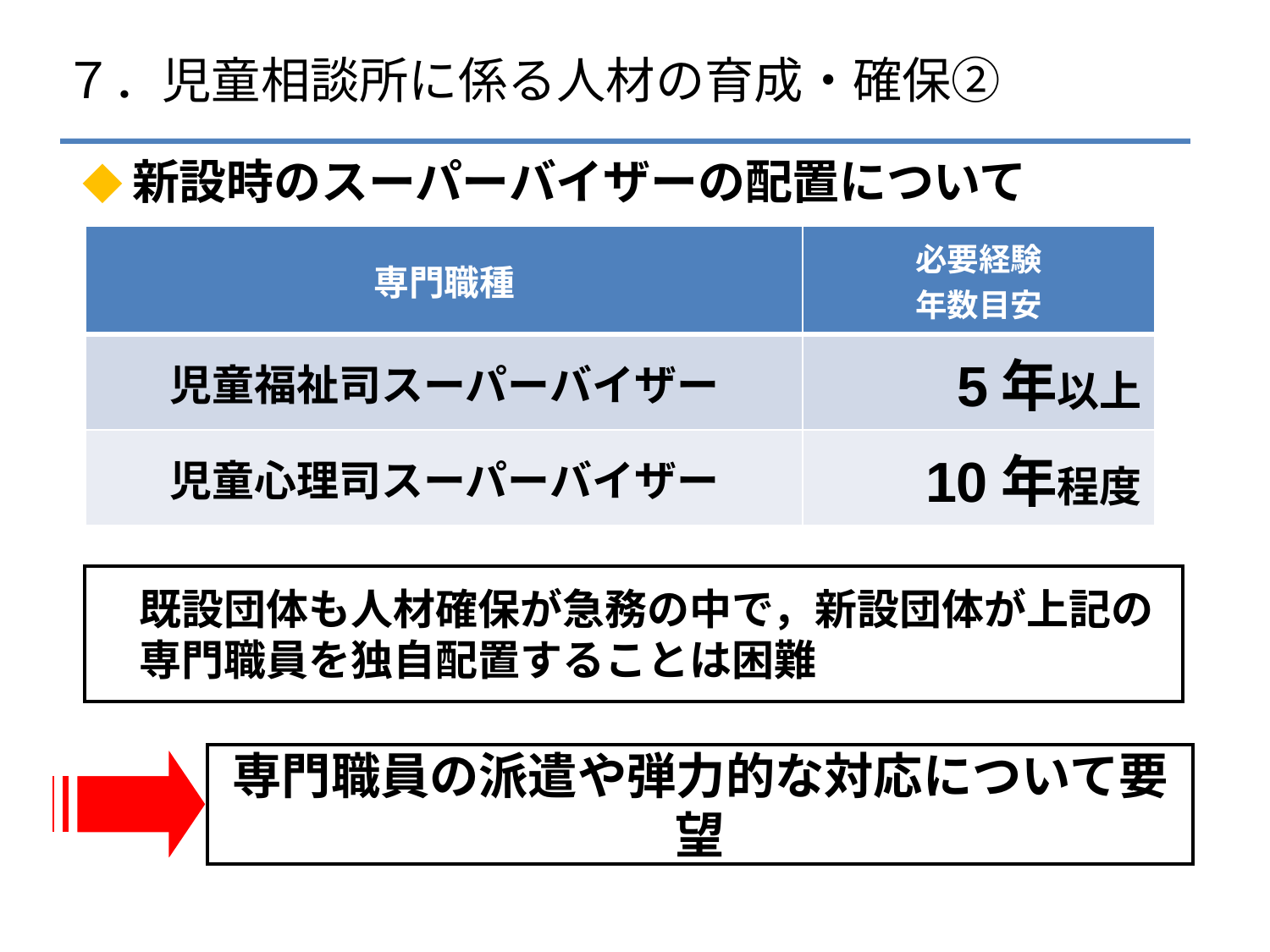

７．児童相談所に係る人材の育成・確保②

◆新設時のスーパーバイザーの配置について

| 専門職種 | 必要経験 年数目安 |
| --- | --- |
| 児童福祉司スーパーバイザー | 5年以上 |
| 児童心理司スーパーバイザー | 10年程度 |
　既設団体も人材確保が急務の中で，新設団体が上記の
　専門職員を独自配置することは困難

専門職員の派遣や弾力的な対応について要望